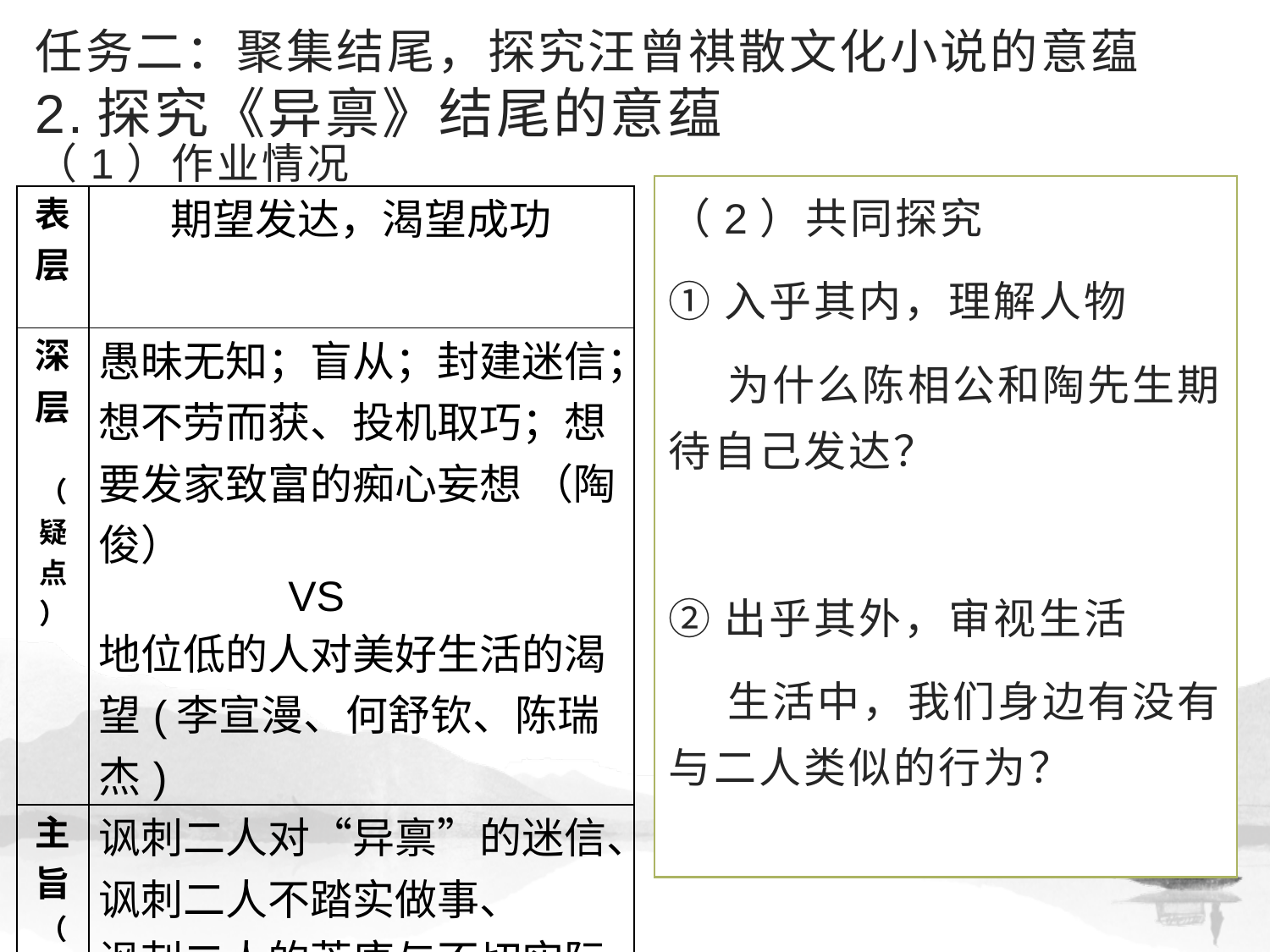

# 任务二：聚集结尾，探究汪曾祺散文化小说的意蕴 2.探究《异禀》结尾的意蕴
（1）作业情况

（2）共同探究
①入乎其内，理解人物
    为什么陈相公和陶先生期待自己发达？

②出乎其外，审视生活
    生活中，我们身边有没有与二人类似的行为？
| 表层 | 期望发达，渴望成功 |
| --- | --- |
| 深层 （疑点） | 愚昧无知；盲从；封建迷信；想不劳而获、投机取巧；想要发家致富的痴心妄想 （陶俊） VS 地位低的人对美好生活的渴望(李宣漫、何舒钦、陈瑞杰) |
| 主旨 （难点） | 讽刺二人对“异禀”的迷信、讽刺二人不踏实做事、 讽刺二人的荒唐与不切实际 |